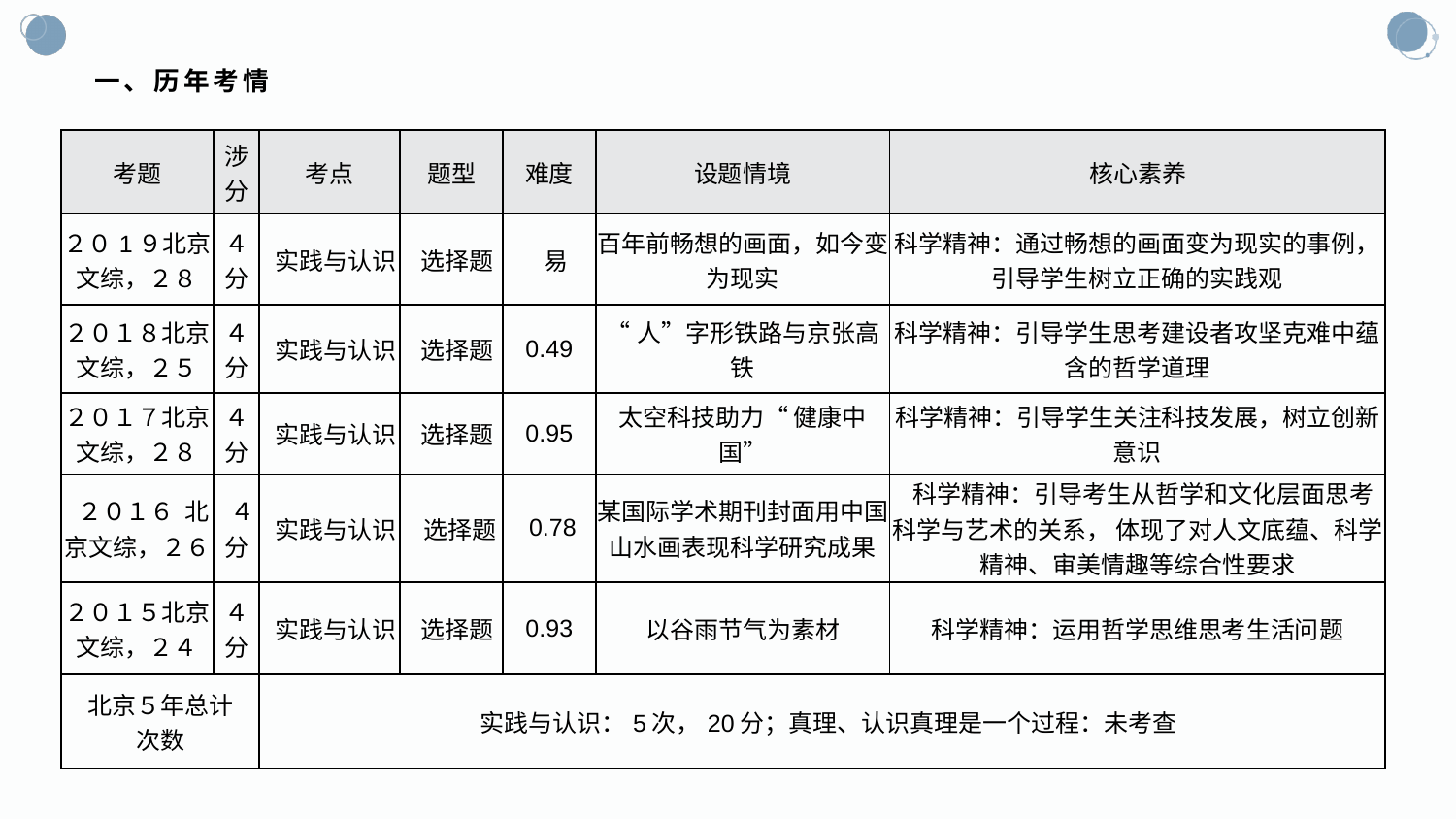

# 一、历年考情
| 考题 | 涉分 | 考点 | 题型 | 难度 | 设题情境 | 核心素养 |
| --- | --- | --- | --- | --- | --- | --- |
| ２０1９北京文综，２８ | ４ 分 | 实践与认识 | 选择题 | 易 | 百年前畅想的画面，如今变为现实 | 科学精神：通过畅想的画面变为现实的事例，引导学生树立正确的实践观 |
| ２０１８北京文综，２５ | ４ 分 | 实践与认识 | 选择题 | 0.49 | “人”字形铁路与京张高铁 | 科学精神：引导学生思考建设者攻坚克难中蕴含的哲学道理 |
| ２０１７北京文综，２８ | ４ 分 | 实践与认识 | 选择题 | 0.95 | 太空科技助力“ 健康中国” | 科学精神：引导学生关注科技发展，树立创新意识 |
| ２０１６ 北京文综，２６ | ４ 分 | 实践与认识 | 选择题 | 0.78 | 某国际学术期刊封面用中国山水画表现科学研究成果 | 科学精神：引导考生从哲学和文化层面思考科学与艺术的关系， 体现了对人文底蕴、科学精神、审美情趣等综合性要求 |
| ２０１５北京文综，２４ | ４ 分 | 实践与认识 | 选择题 | 0.93 | 以谷雨节气为素材 | 科学精神：运用哲学思维思考生活问题 |
| 北京５年总计 次数 |  | 实践与认识：5次，20分；真理、认识真理是一个过程：未考查 |  |  |  |  |